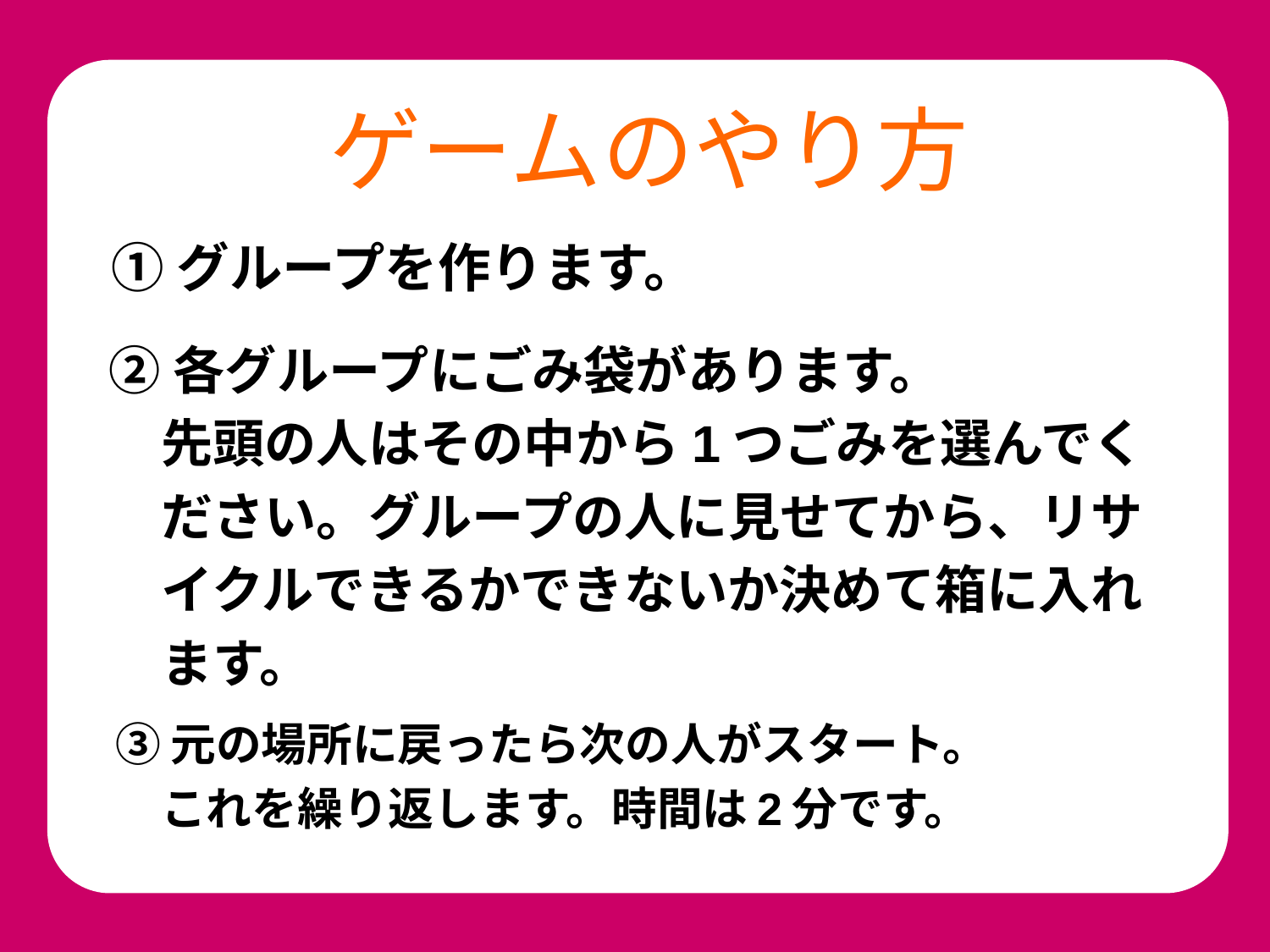

ゲームのやり方

    ①グループを作ります。

②各グループにごみ袋があります。
　先頭の人はその中から1つごみを選んでく
　ださい。グループの人に見せてから、リサ
　イクルできるかできないか決めて箱に入れ
　ます。

③元の場所に戻ったら次の人がスタート。
　これを繰り返します。時間は2分です。